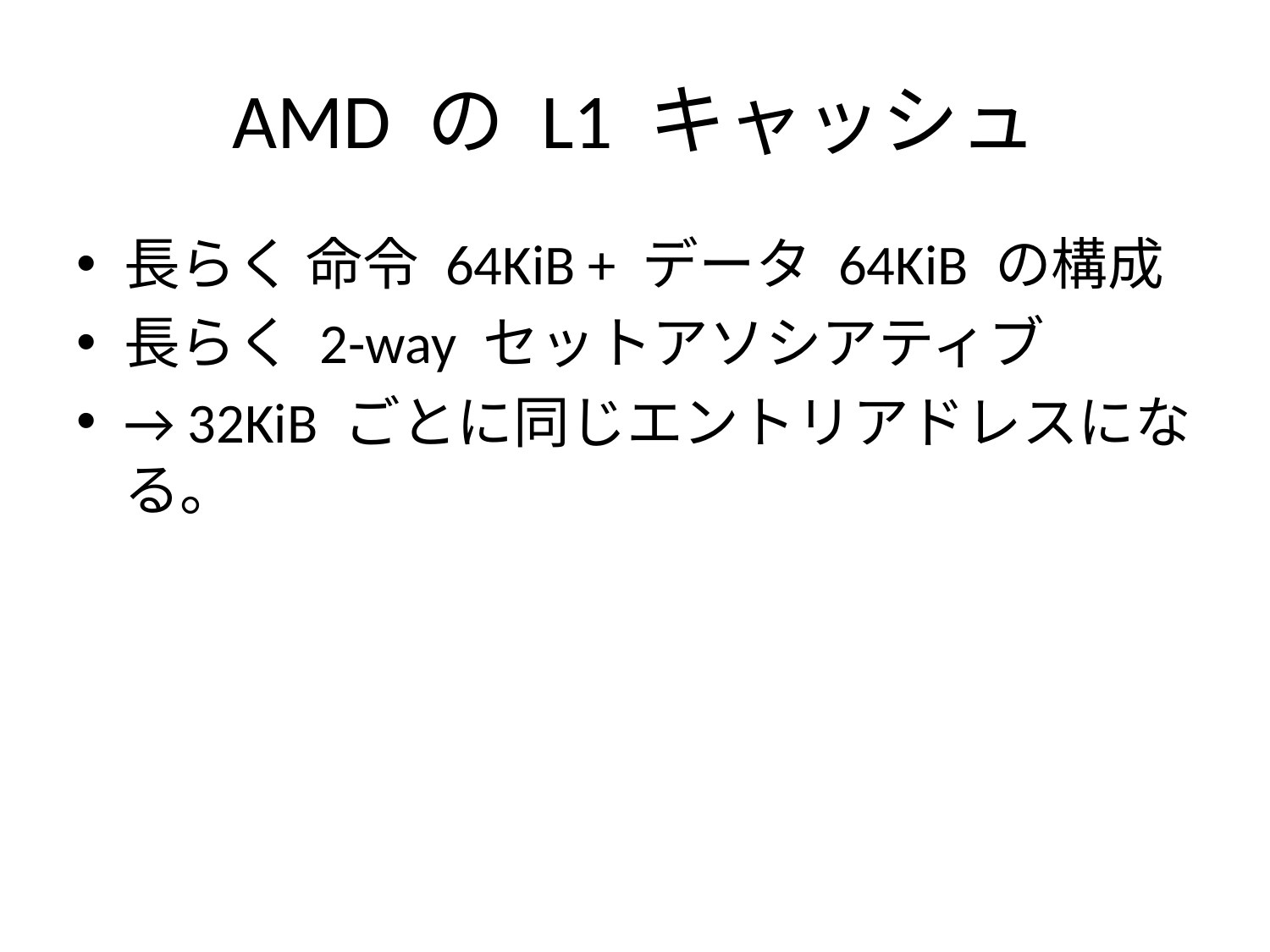

# AMD の L1 キャッシュ
長らく 命令 64KiB + データ 64KiB の構成
長らく 2-way セットアソシアティブ
→ 32KiB ごとに同じエントリアドレスになる。